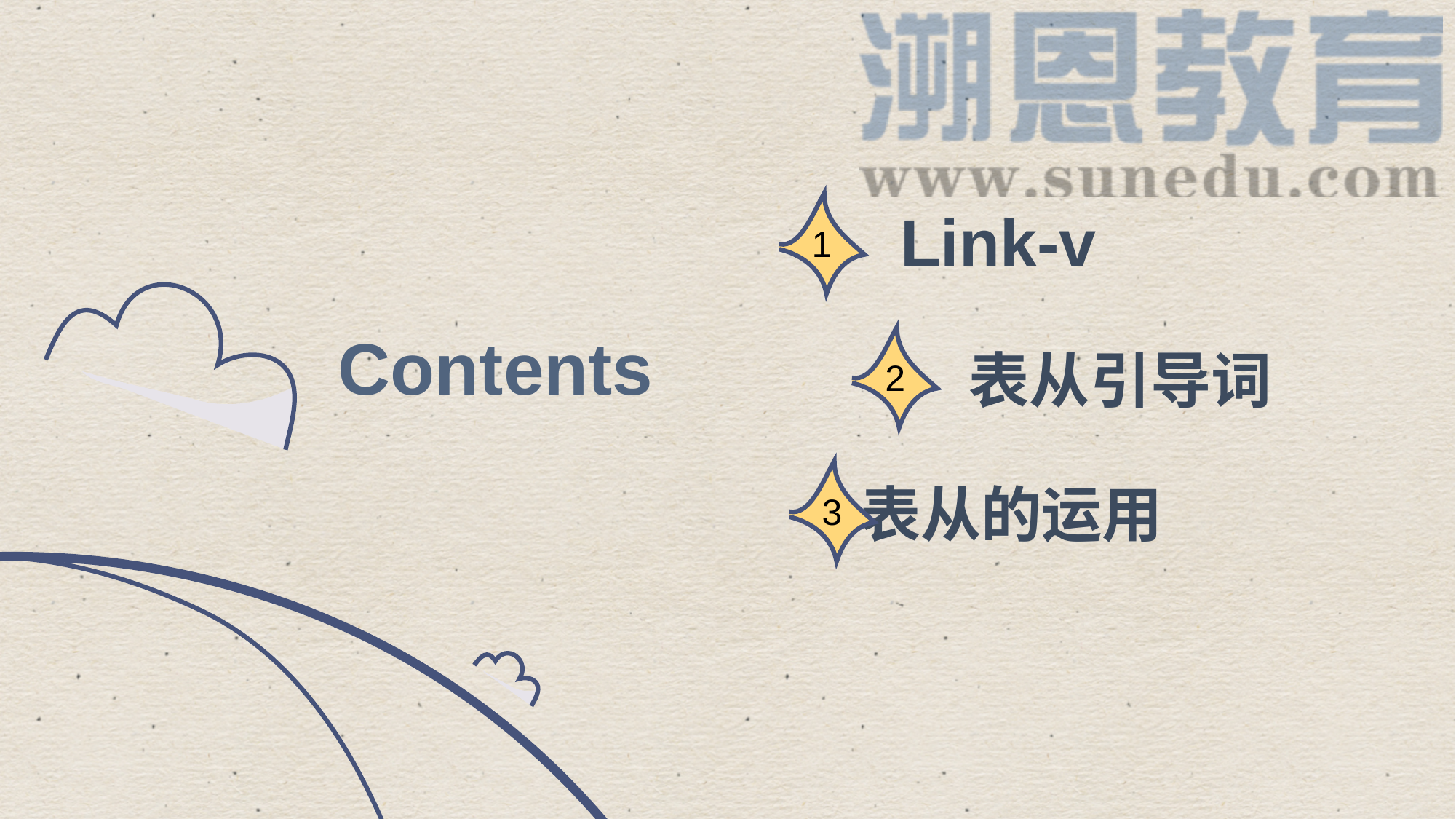

1
Link-v

Contents

2
表从引导词

3
表从的运用